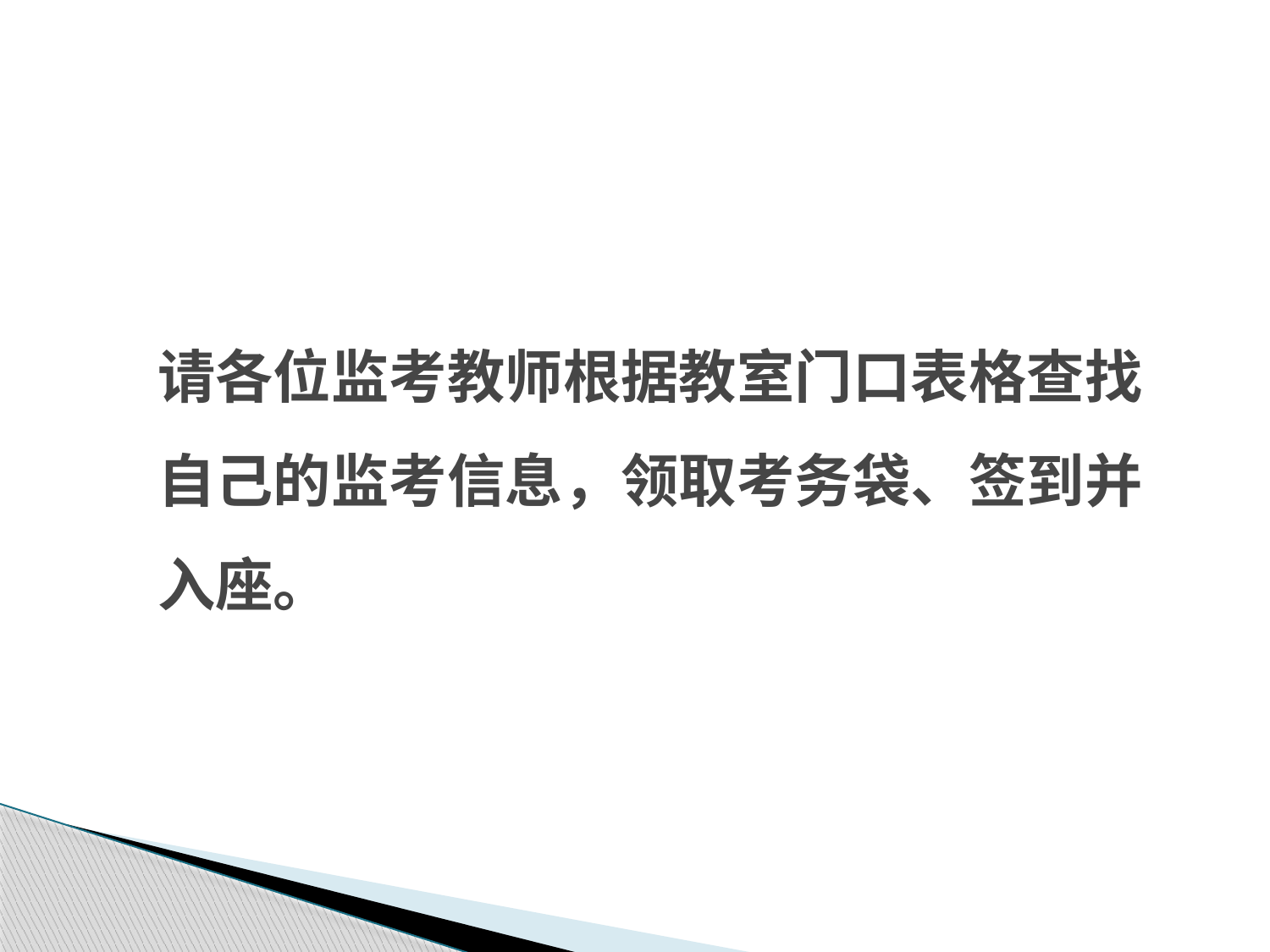

请各位监考教师根据教室门口表格查找自己的监考信息，领取考务袋、签到并入座。